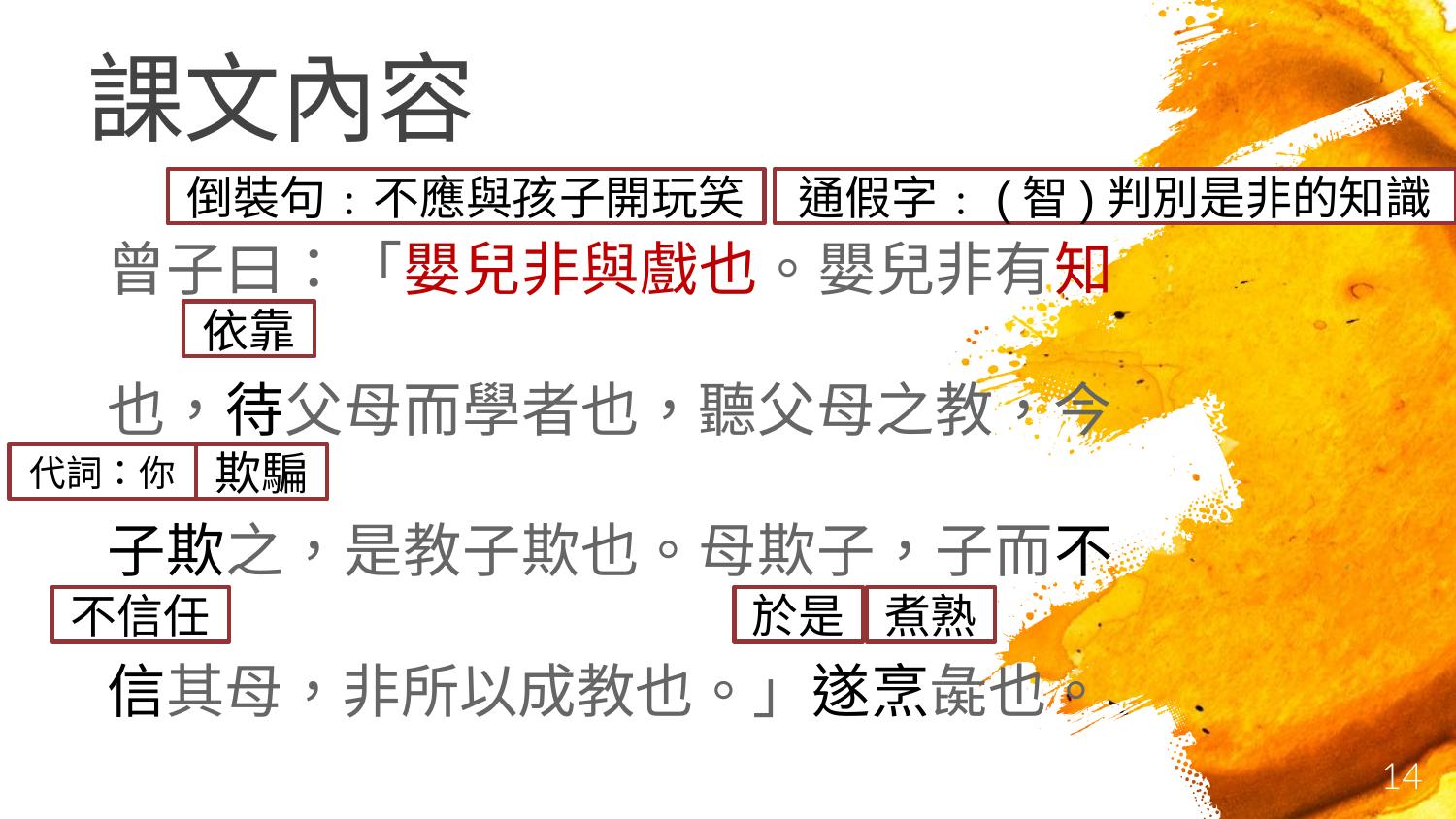

# 課文內容
曾子曰：「嬰兒非與戲也。嬰兒非有知也，待父母而學者也，聽父母之教，今子欺之，是教子欺也。母欺子，子而不信其母，非所以成教也。」遂烹彘也。

倒裝句﹕不應與孩子開玩笑
通假字﹕(智)判別是非的知識
依靠
代詞：你
欺騙
煮熟
於是
不信任
14